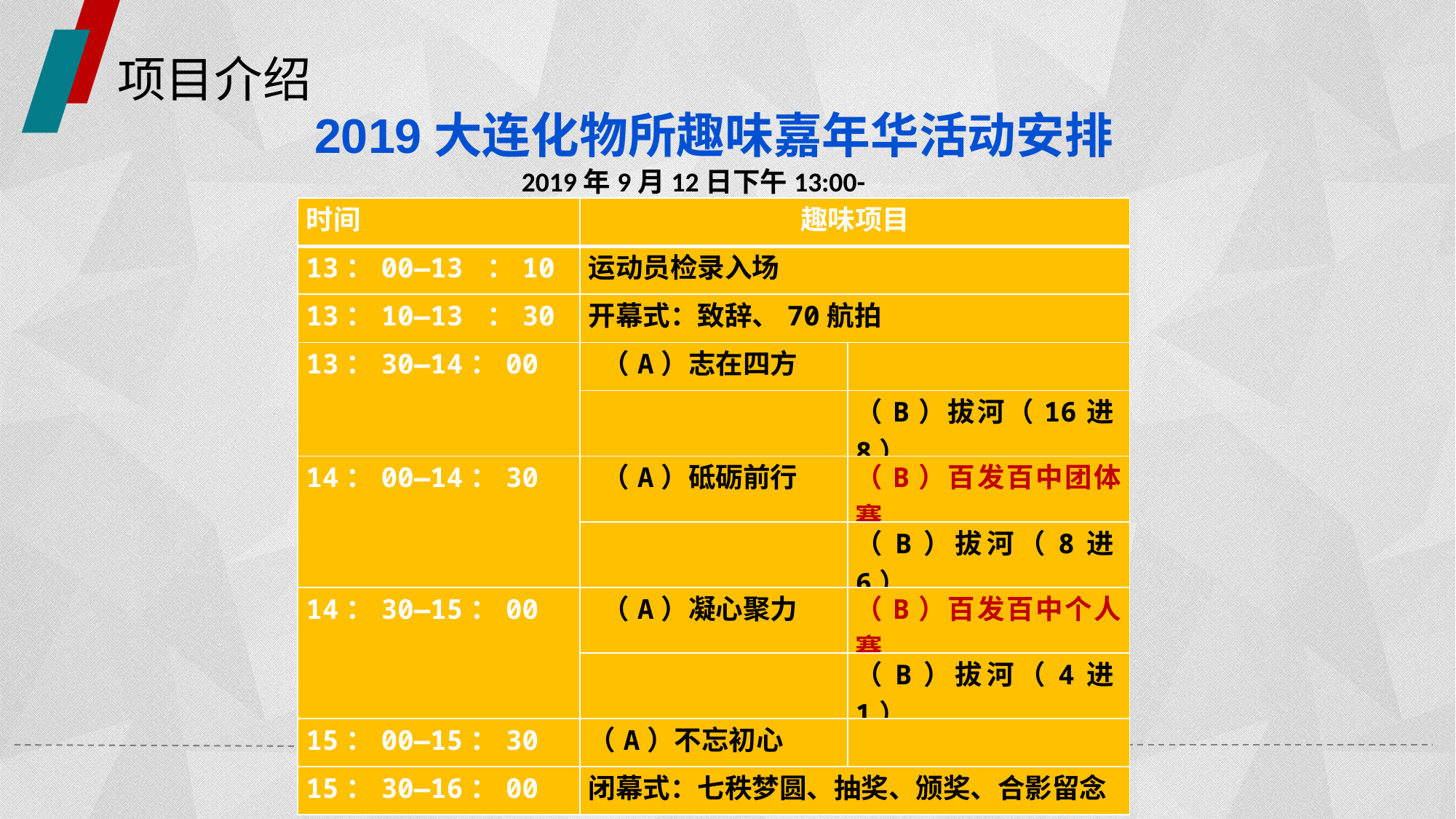

# 项目介绍
2019大连化物所趣味嘉年华活动安排
2019年9月12日下午13:00-16:00

| 时间 | 趣味项目 |  |
| --- | --- | --- |
| 13：00—13 ：10 | 运动员检录入场 |  |
| 13：10—13 ：30 | 开幕式：致辞、70航拍 |  |
| 13：30—14：00 | （A）志在四方 |  |
|  |  | （B）拔河（16进8） |
| 14：00—14：30 | （A）砥砺前行 | （B）百发百中团体赛 |
|  |  | （B）拔河（8进6） |
| 14：30—15：00 | （A）凝心聚力 | （B）百发百中个人赛 |
|  |  | （B）拔河（4进1） |
| 15：00—15：30 | （A）不忘初心 |  |
| 15：30—16：00 | 闭幕式：七秩梦圆、抽奖、颁奖、合影留念 |  |

03
趣味项目